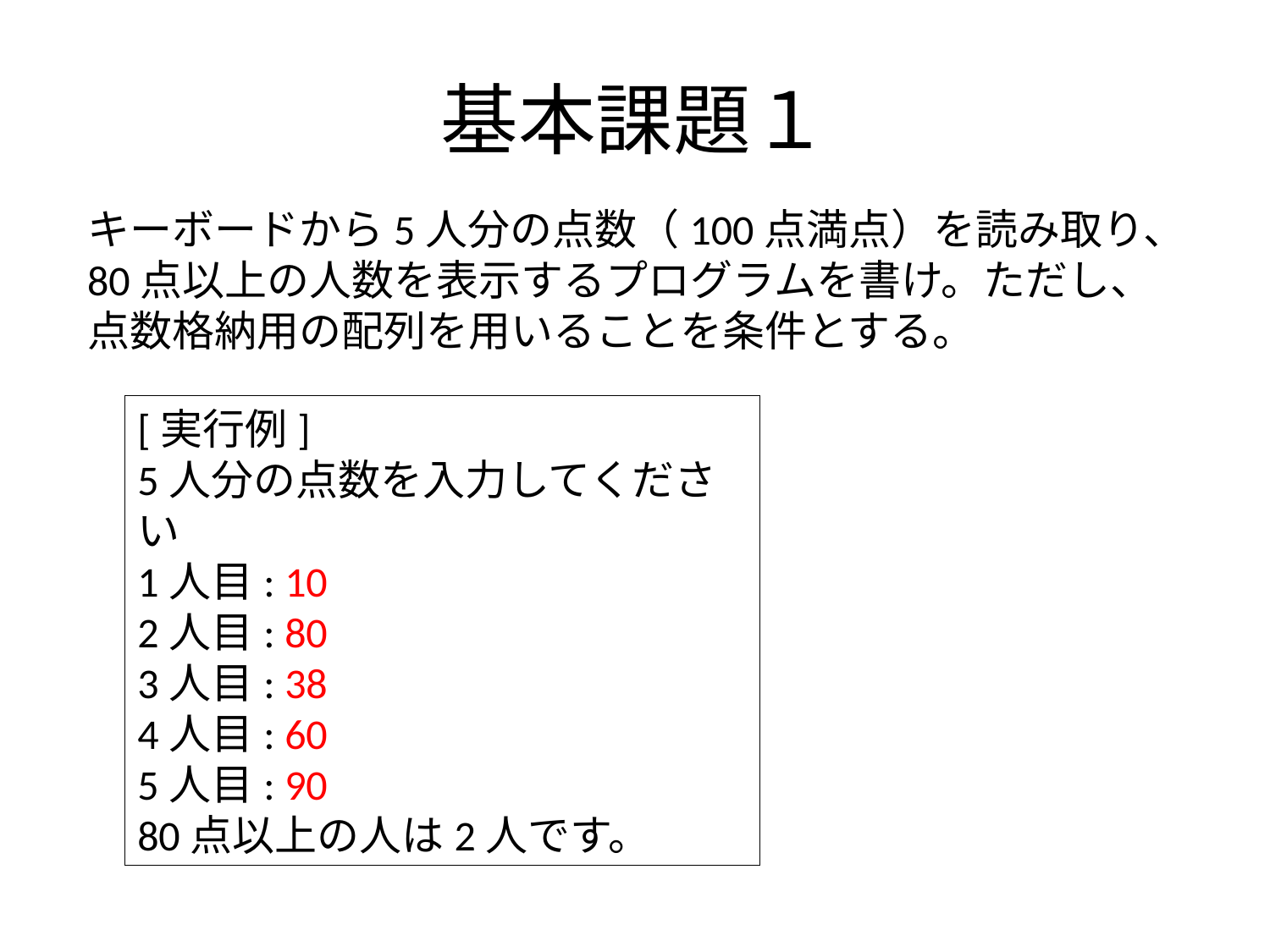

# 基本課題１
キーボードから5人分の点数（100点満点）を読み取り、80点以上の人数を表示するプログラムを書け。ただし、点数格納用の配列を用いることを条件とする。
[実行例]
5人分の点数を入力してください
1人目: 10
2人目: 80
3人目: 38
4人目: 60
5人目: 90
80点以上の人は2人です。